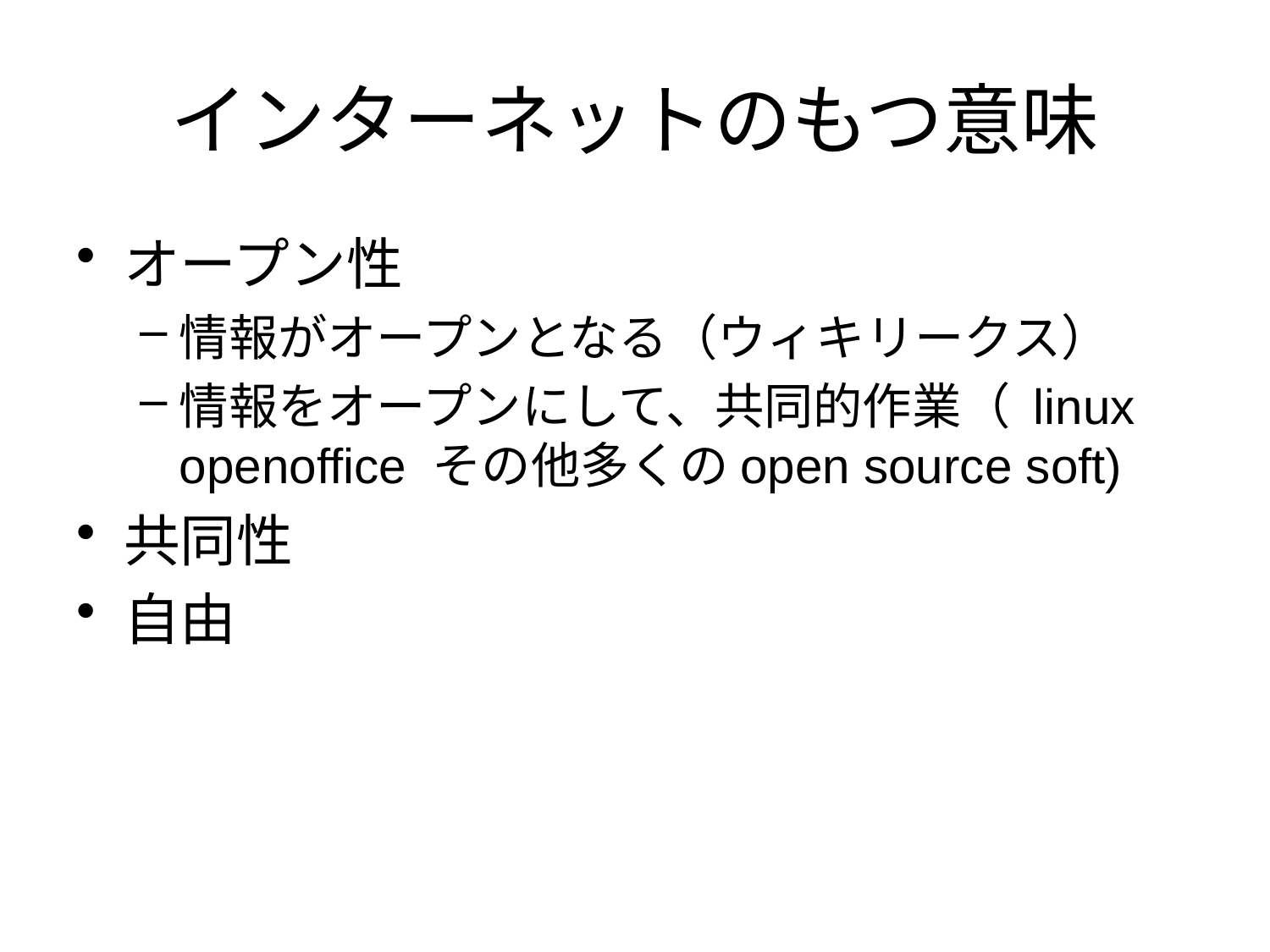

# インターネットのもつ意味
オープン性
情報がオープンとなる（ウィキリークス）
情報をオープンにして、共同的作業（ linux openoffice その他多くのopen source soft)
共同性
自由